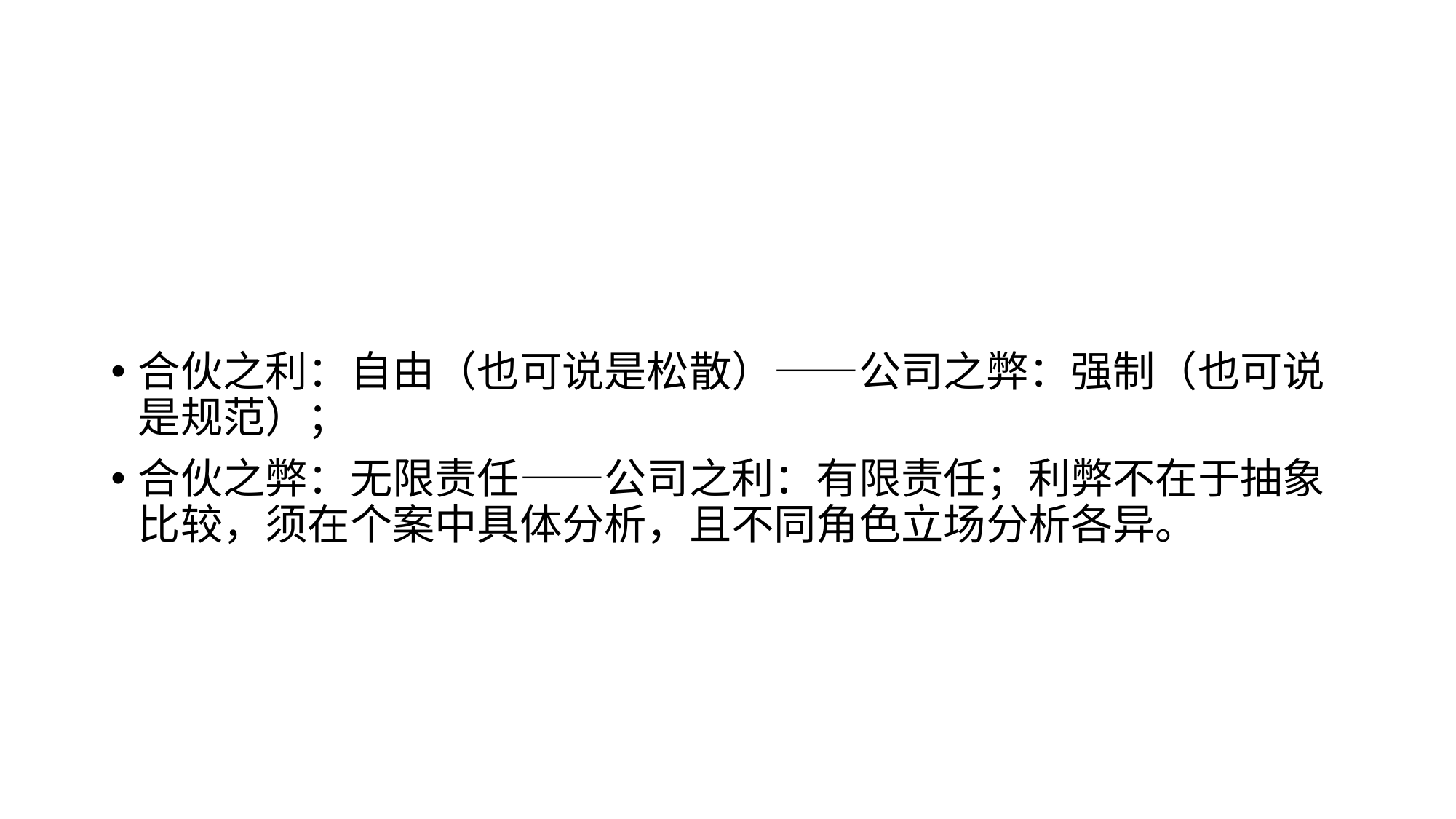

#

合伙之利：自由（也可说是松散）——公司之弊：强制（也可说是规范）；
合伙之弊：无限责任——公司之利：有限责任；利弊不在于抽象比较，须在个案中具体分析，且不同角色立场分析各异。